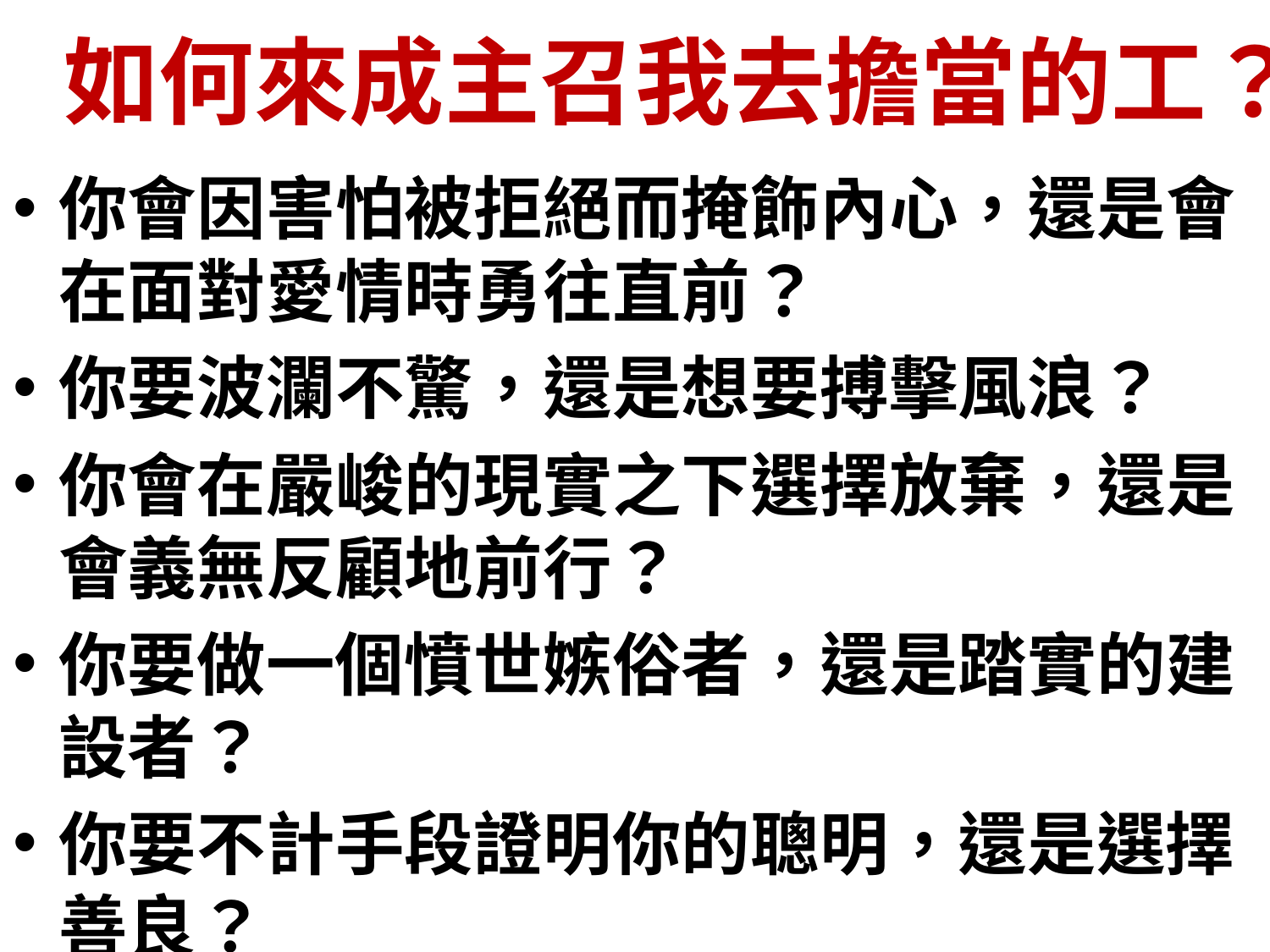

# 如何來成主召我去擔當的工？
你會因害怕被拒絕而掩飾內心，還是會在面對愛情時勇往直前？
你要波瀾不驚，還是想要搏擊風浪？
你會在嚴峻的現實之下選擇放棄，還是會義無反顧地前行？
你要做一個憤世嫉俗者，還是踏實的建設者？
你要不計手段證明你的聰明，還是選擇善良？